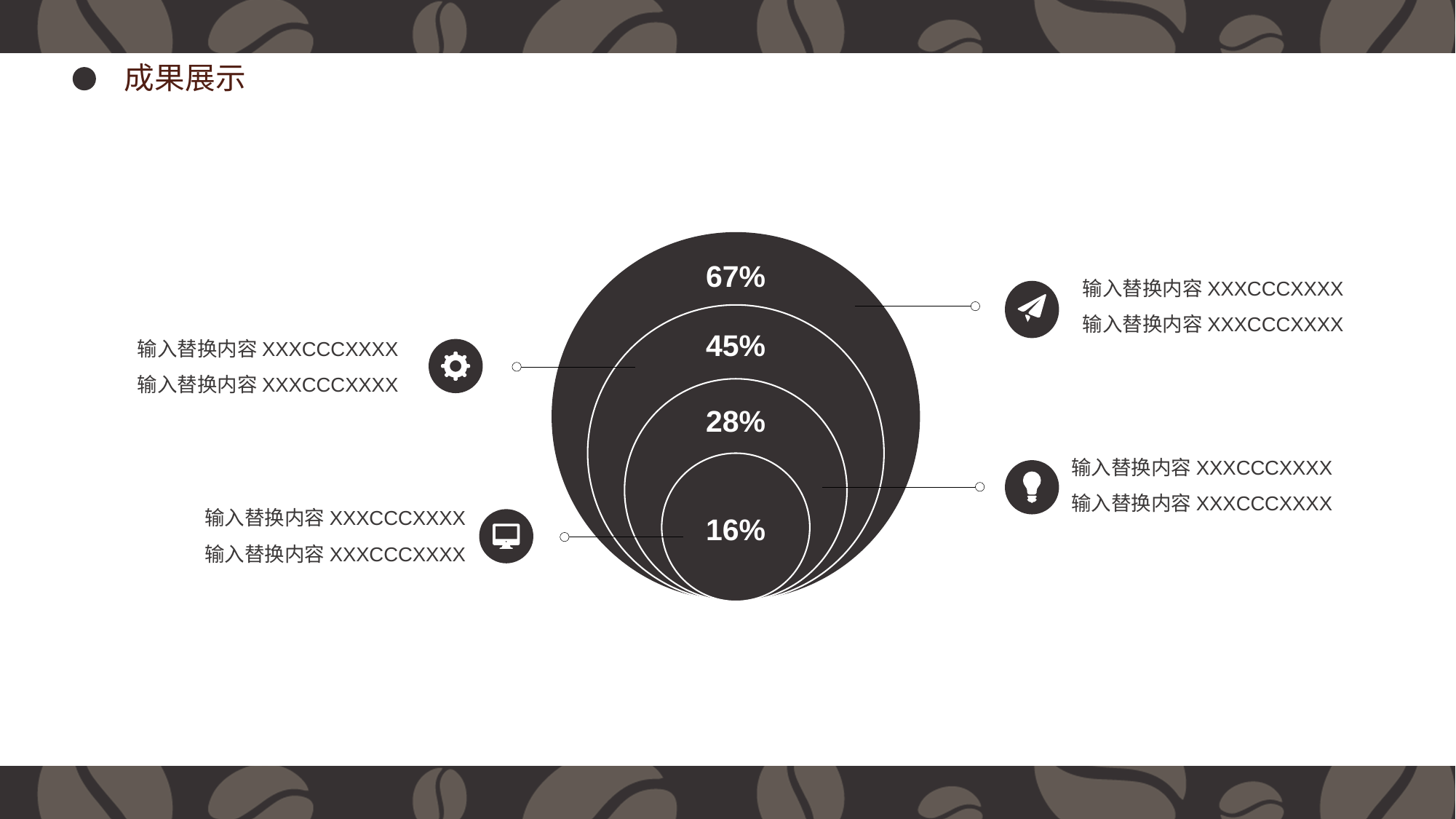

成果展示

67%

45%

28%

16%

输入替换内容XXXCCCXXXX
输入替换内容XXXCCCXXXX
输入替换内容XXXCCCXXXX
输入替换内容XXXCCCXXXX
输入替换内容XXXCCCXXXX
输入替换内容XXXCCCXXXX
输入替换内容XXXCCCXXXX
输入替换内容XXXCCCXXXX